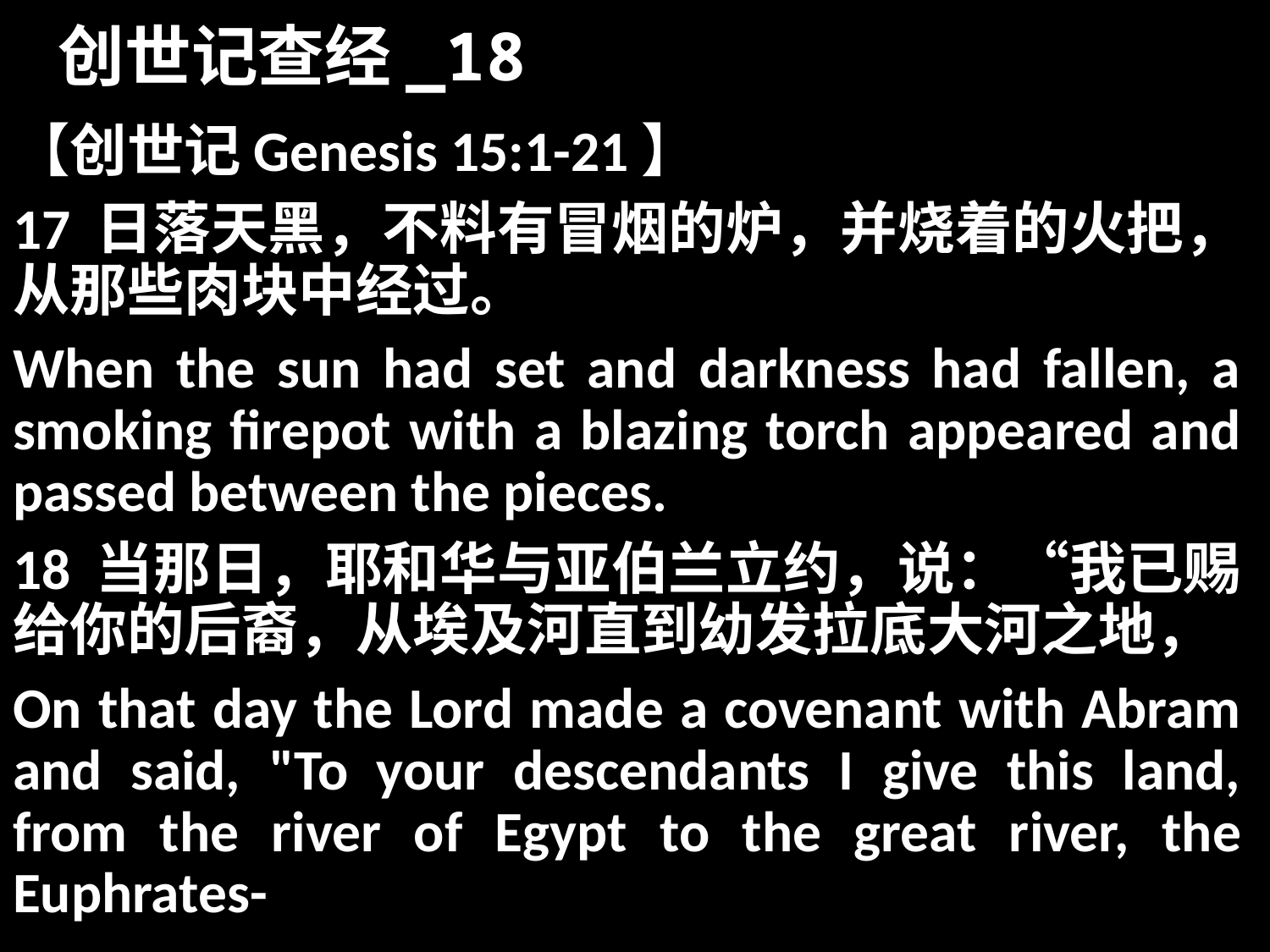

# 创世记查经_18
【创世记Genesis 15:1-21】
17 日落天黑，不料有冒烟的炉，并烧着的火把，从那些肉块中经过。
When the sun had set and darkness had fallen, a smoking firepot with a blazing torch appeared and passed between the pieces.
18 当那日，耶和华与亚伯兰立约，说：“我已赐给你的后裔，从埃及河直到幼发拉底大河之地，
On that day the Lord made a covenant with Abram and said, "To your descendants I give this land, from the river of Egypt to the great river, the Euphrates-